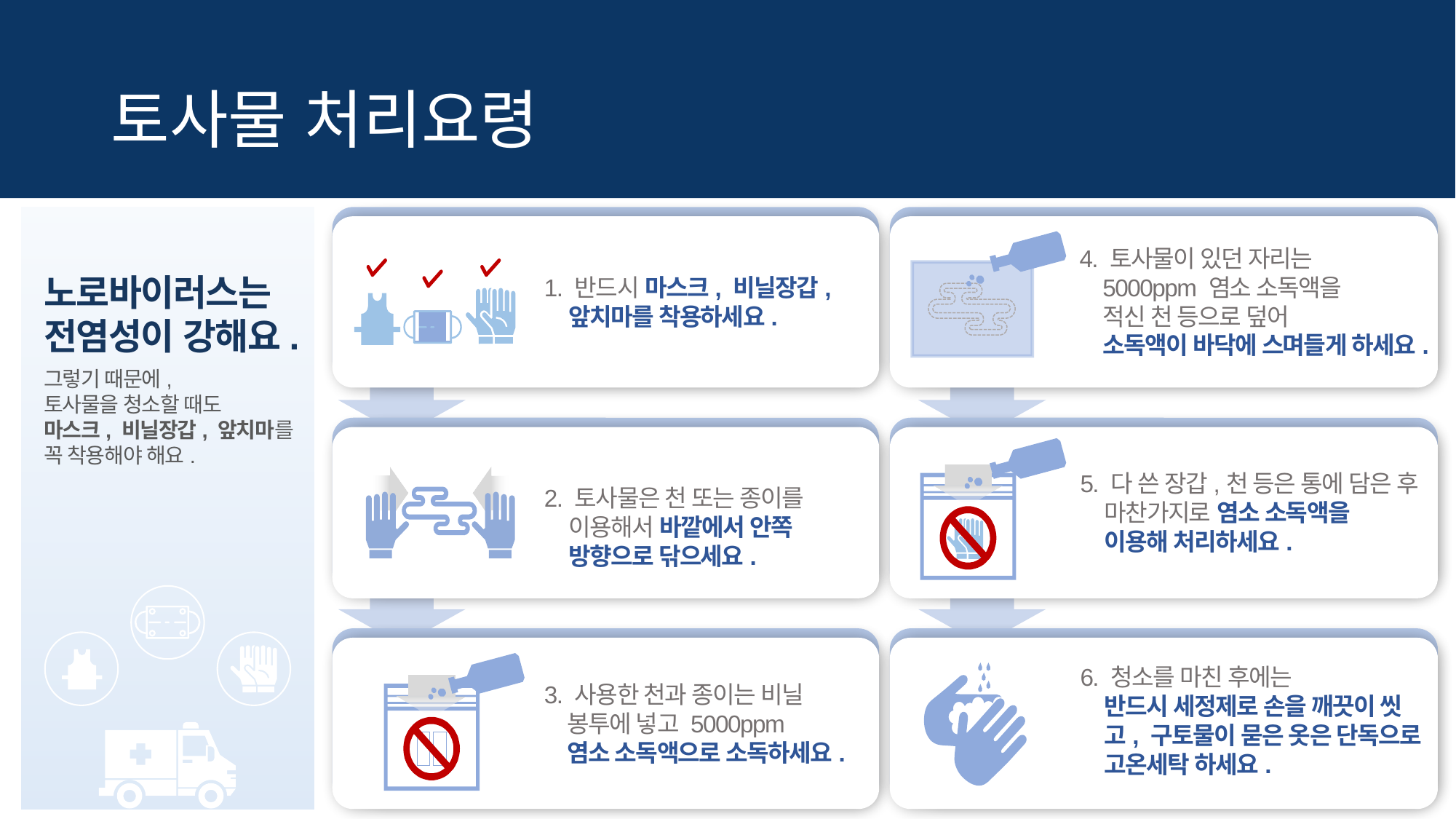

# 토사물 처리요령

1. 반드시 마스크, 비닐장갑, 앞치마를 착용하세요.

2. 토사물은 천 또는 종이를 이용해서 바깥에서 안쪽 방향으로 닦으세요.

3. 사용한 천과 종이는 비닐 봉투에 넣고 5000ppm 염소 소독액으로 소독하세요.

4. 토사물이 있던 자리는
5000ppm 염소 소독액을
적신 천 등으로 덮어
소독액이 바닥에 스며들게 하세요.

노로바이러스는
전염성이 강해요.
그렇기 때문에,
토사물을 청소할 때도
마스크, 비닐장갑, 앞치마를
꼭 착용해야 해요.

5. 다 쓴 장갑,천 등은 통에 담은 후 마찬가지로 염소 소독액을
이용해 처리하세요.

6. 청소를 마친 후에는
반드시 세정제로 손을 깨끗이 씻고, 구토물이 묻은 옷은 단독으로 고온세탁 하세요.